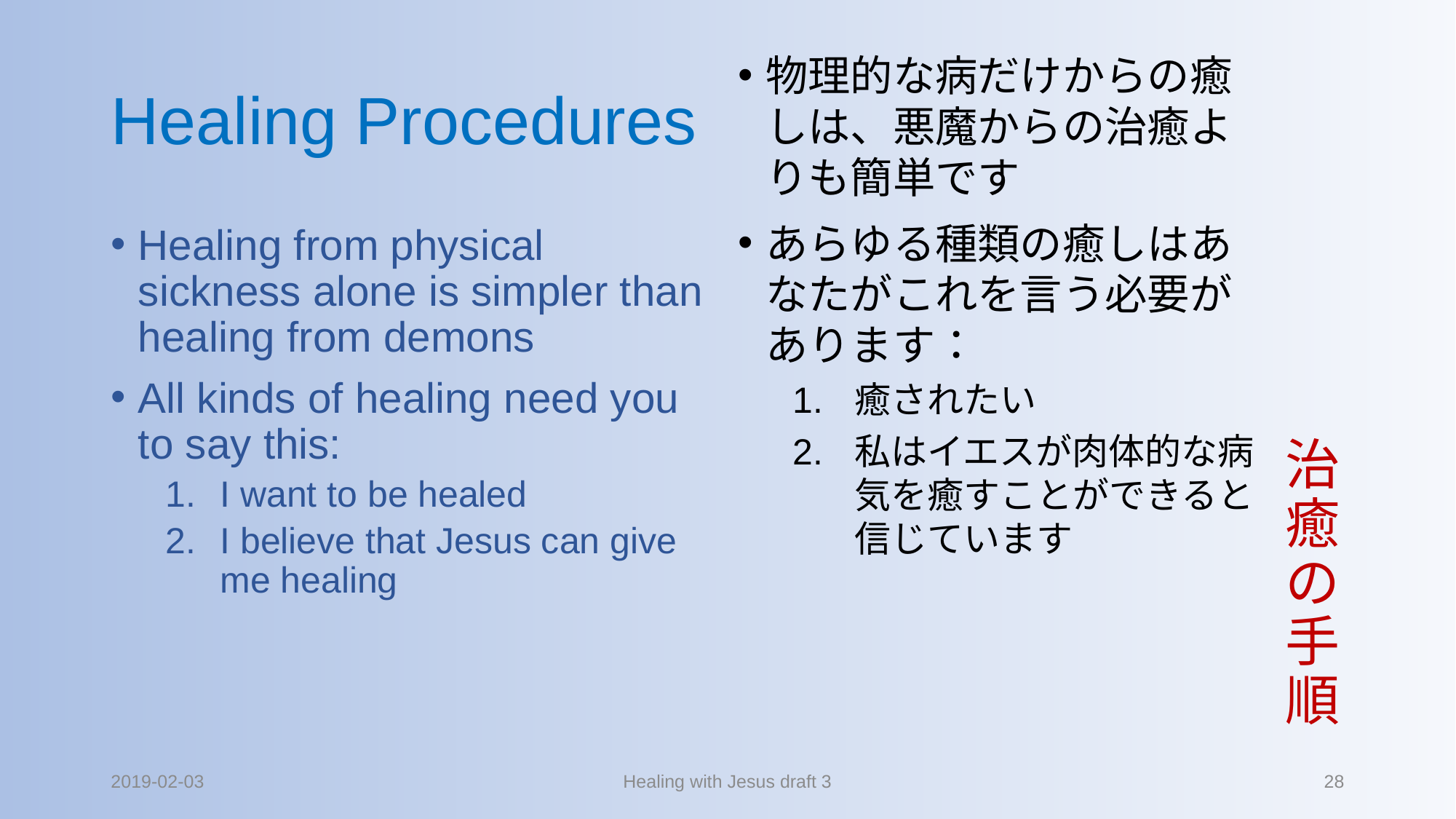

# Healing Procedures
物理的な病だけからの癒しは、悪魔からの治癒よりも簡単です
あらゆる種類の癒しはあなたがこれを言う必要があります：
癒されたい
私はイエスが肉体的な病気を癒すことができると信じています
治癒の手順
Healing from physical sickness alone is simpler than healing from demons
All kinds of healing need you to say this:
I want to be healed
I believe that Jesus can give me healing
2019-02-03
Healing with Jesus draft 3
28